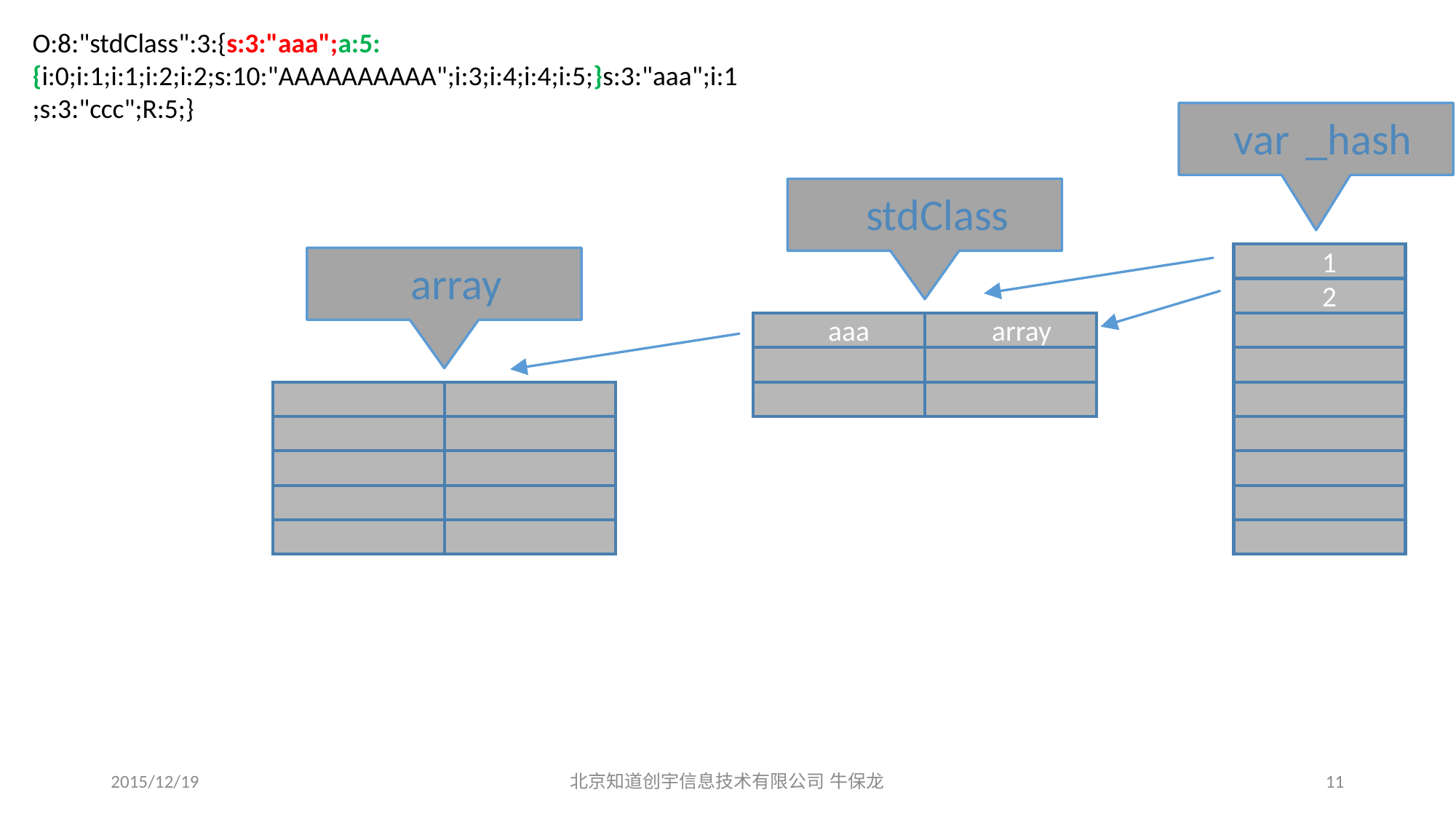

O:8:"stdClass":3:{s:3:"aaa";a:5:{i:0;i:1;i:1;i:2;i:2;s:10:"AAAAAAAAAA";i:3;i:4;i:4;i:5;}s:3:"aaa";i:1;s:3:"ccc";R:5;}

var
_
hash

stdClass
1

array

2

aaa
array

2015/12/19
北京知道创宇信息技术有限公司 牛保龙
11